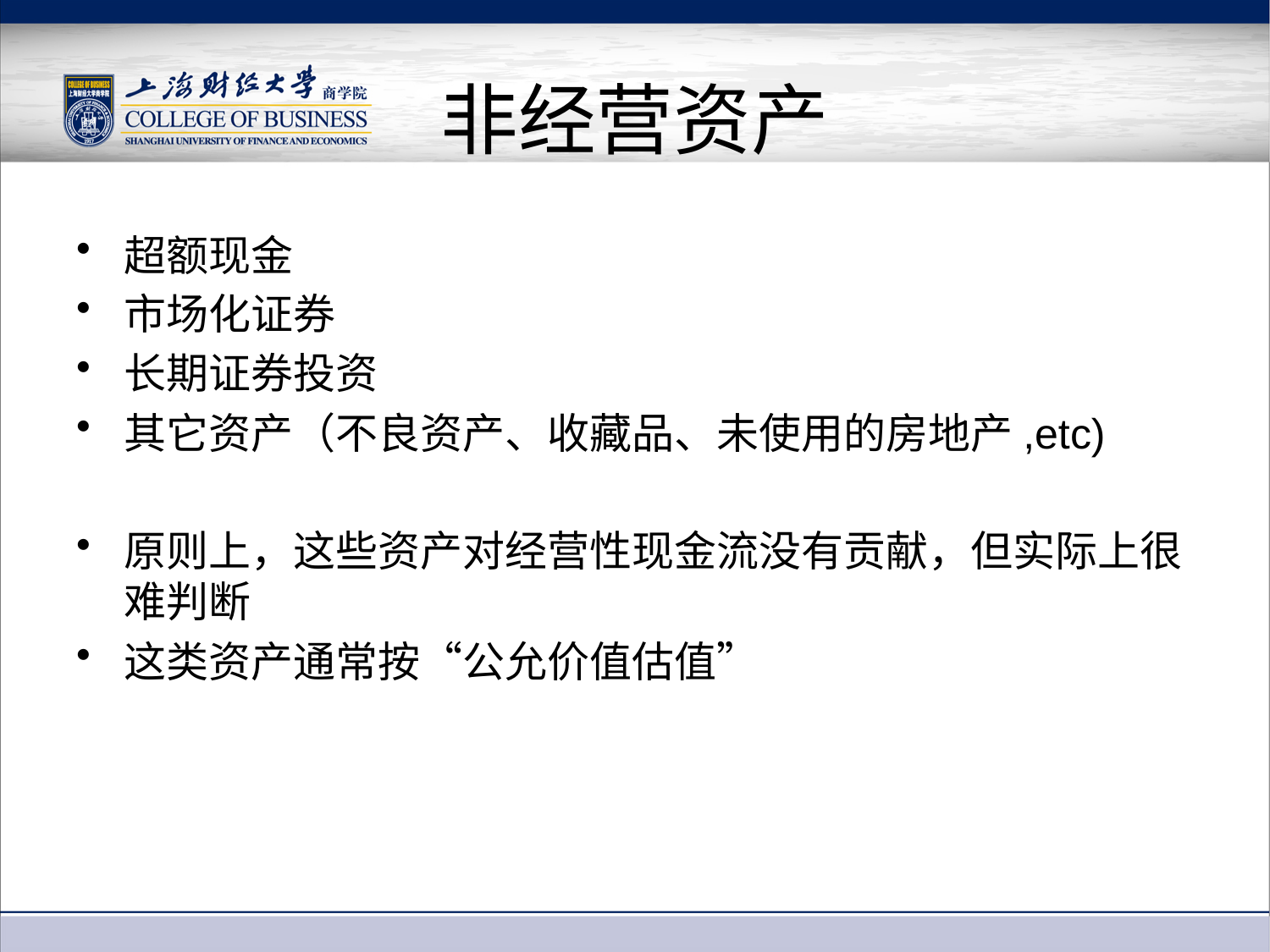

# 非经营资产
超额现金
市场化证券
长期证券投资
其它资产（不良资产、收藏品、未使用的房地产,etc)

原则上，这些资产对经营性现金流没有贡献，但实际上很难判断
这类资产通常按“公允价值估值”